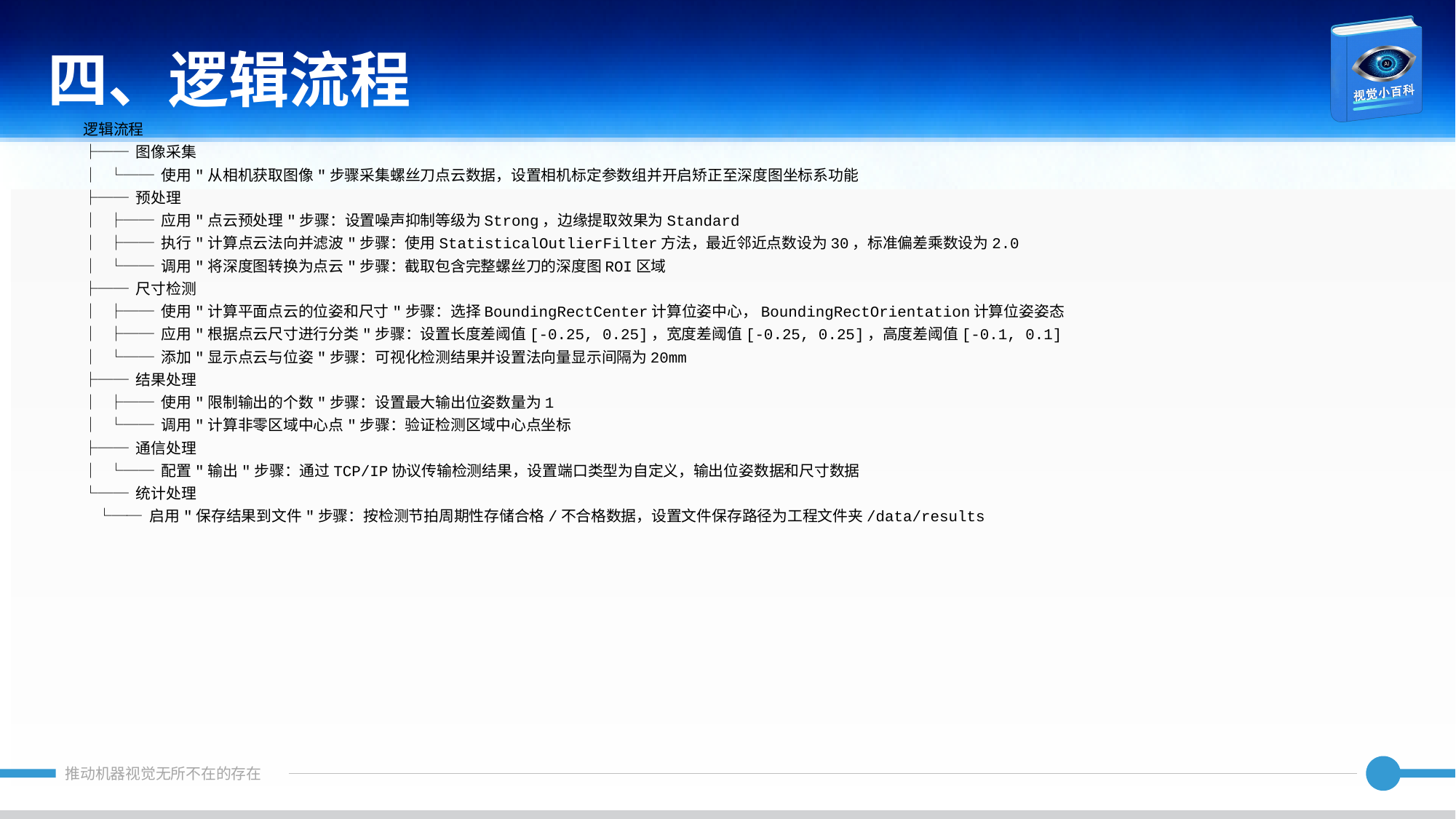

四、逻辑流程

逻辑流程
├── 图像采集
│   └── 使用"从相机获取图像"步骤采集螺丝刀点云数据，设置相机标定参数组并开启矫正至深度图坐标系功能
├── 预处理
│   ├── 应用"点云预处理"步骤：设置噪声抑制等级为Strong，边缘提取效果为Standard
│   ├── 执行"计算点云法向并滤波"步骤：使用StatisticalOutlierFilter方法，最近邻近点数设为30，标准偏差乘数设为2.0
│   └── 调用"将深度图转换为点云"步骤：截取包含完整螺丝刀的深度图ROI区域
├── 尺寸检测
│   ├── 使用"计算平面点云的位姿和尺寸"步骤：选择BoundingRectCenter计算位姿中心，BoundingRectOrientation计算位姿姿态
│   ├── 应用"根据点云尺寸进行分类"步骤：设置长度差阈值[-0.25, 0.25]，宽度差阈值[-0.25, 0.25]，高度差阈值[-0.1, 0.1]
│   └── 添加"显示点云与位姿"步骤：可视化检测结果并设置法向量显示间隔为20mm
├── 结果处理
│   ├── 使用"限制输出的个数"步骤：设置最大输出位姿数量为1
│   └── 调用"计算非零区域中心点"步骤：验证检测区域中心点坐标
├── 通信处理
│   └── 配置"输出"步骤：通过TCP/IP协议传输检测结果，设置端口类型为自定义，输出位姿数据和尺寸数据
└── 统计处理
    └── 启用"保存结果到文件"步骤：按检测节拍周期性存储合格/不合格数据，设置文件保存路径为工程文件夹/data/results
8